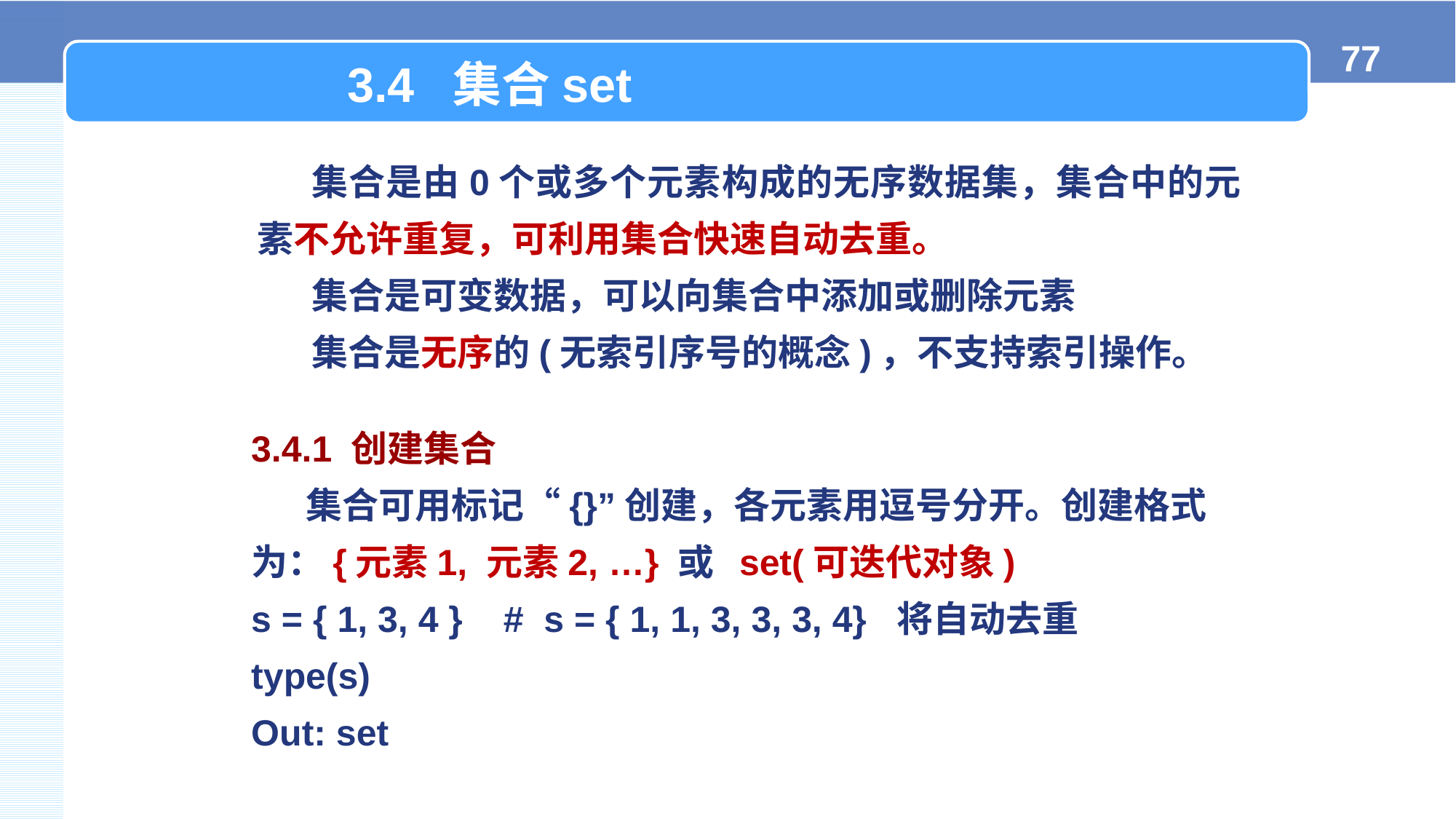

3.4  集合set
集合是由0个或多个元素构成的无序数据集，集合中的元素不允许重复，可利用集合快速自动去重。
集合是可变数据，可以向集合中添加或删除元素
集合是无序的(无索引序号的概念)，不支持索引操作。
3.4.1 创建集合
集合可用标记“{}”创建，各元素用逗号分开。创建格式为：{元素1, 元素2, …} 或  set(可迭代对象)
s = { 1, 3, 4 }    #  s = { 1, 1, 3, 3, 3, 4}  将自动去重
type(s)
Out: set